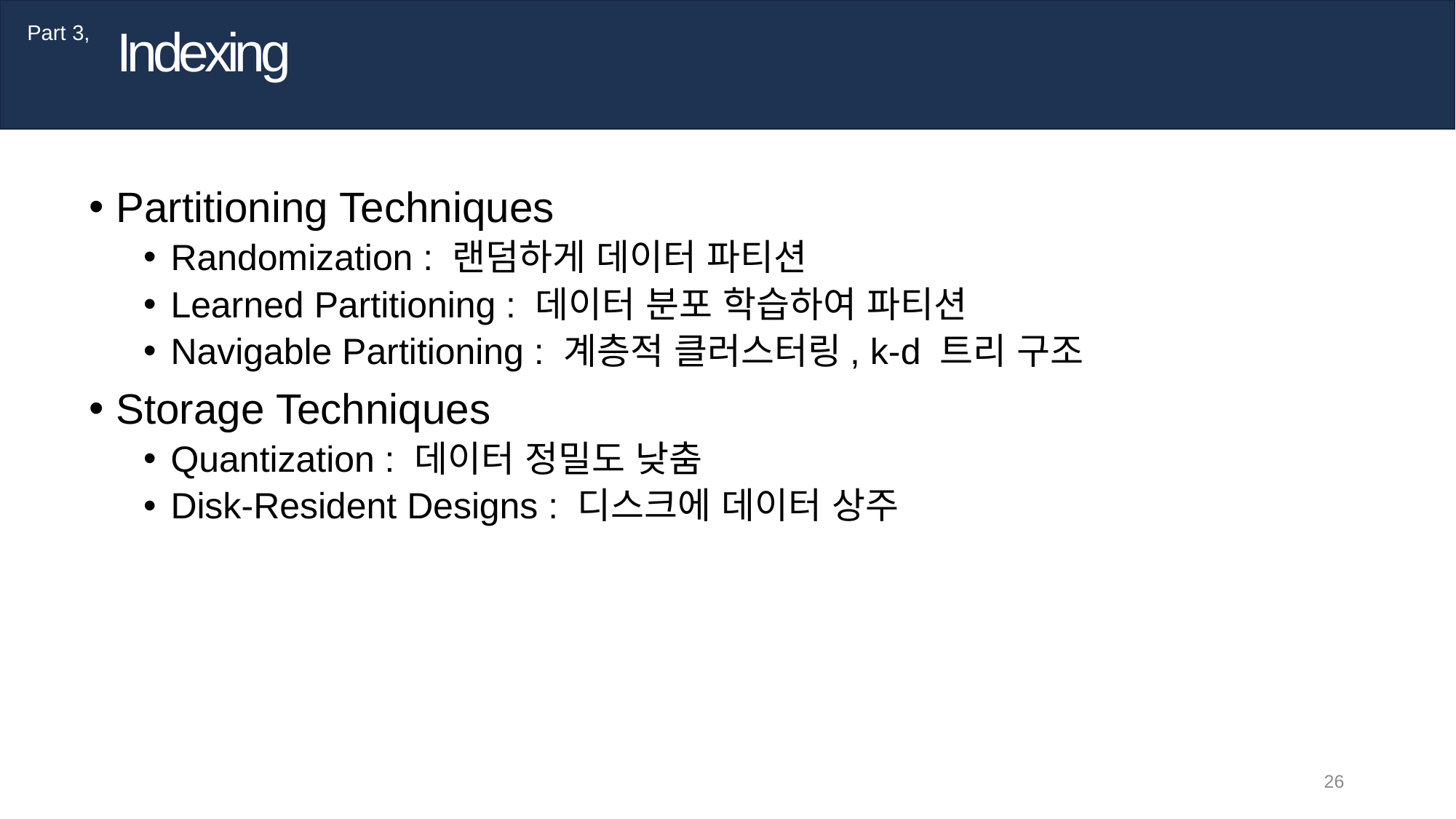

Indexing
Part 3,
Partitioning Techniques
Randomization : 랜덤하게 데이터 파티션
Learned Partitioning : 데이터 분포 학습하여 파티션
Navigable Partitioning : 계층적 클러스터링, k-d 트리 구조
Storage Techniques
Quantization : 데이터 정밀도 낮춤
Disk-Resident Designs : 디스크에 데이터 상주
26